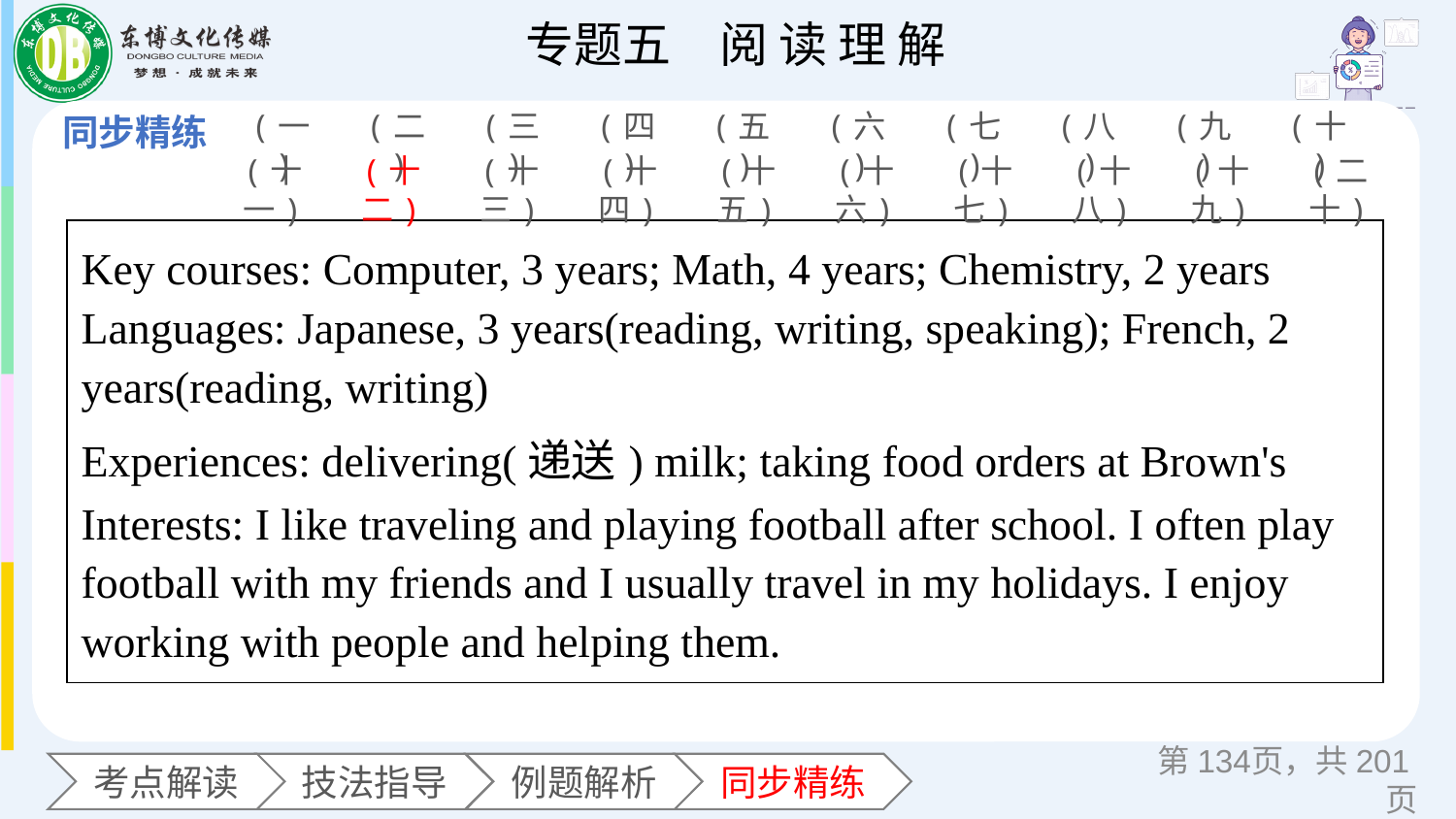

(一)
(二)
(三)
(四)
(五)
(六)
(七)
(八)
(九)
(十)
(十一)
(十二)
(十三)
(十四)
(十五)
(十六)
(十七)
(十八)
(十九)
(二十)
| Key courses: Computer, 3 years; Math, 4 years; Chemistry, 2 years Languages: Japanese, 3 years(reading, writing, speaking); French, 2 years(reading, writing) Experiences: delivering(递送) milk; taking food orders at Brown's Interests: I like traveling and playing football after school. I often play football with my friends and I usually travel in my holidays. I enjoy working with people and helping them. |
| --- |
第134页，共201页